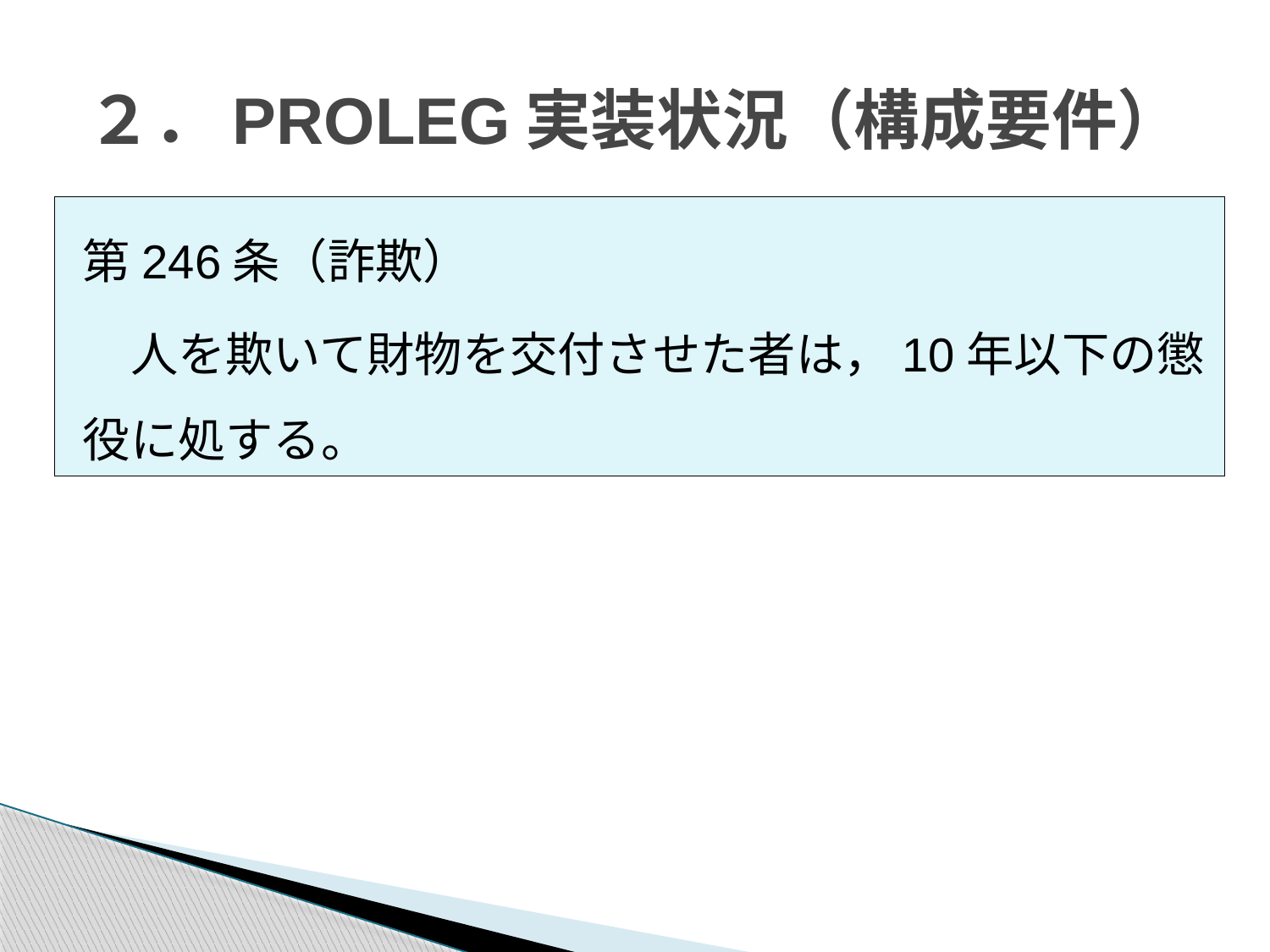

# ２．PROLEG実装状況（構成要件）
第246条（詐欺）
　人を欺いて財物を交付させた者は，10年以下の懲役に処する。